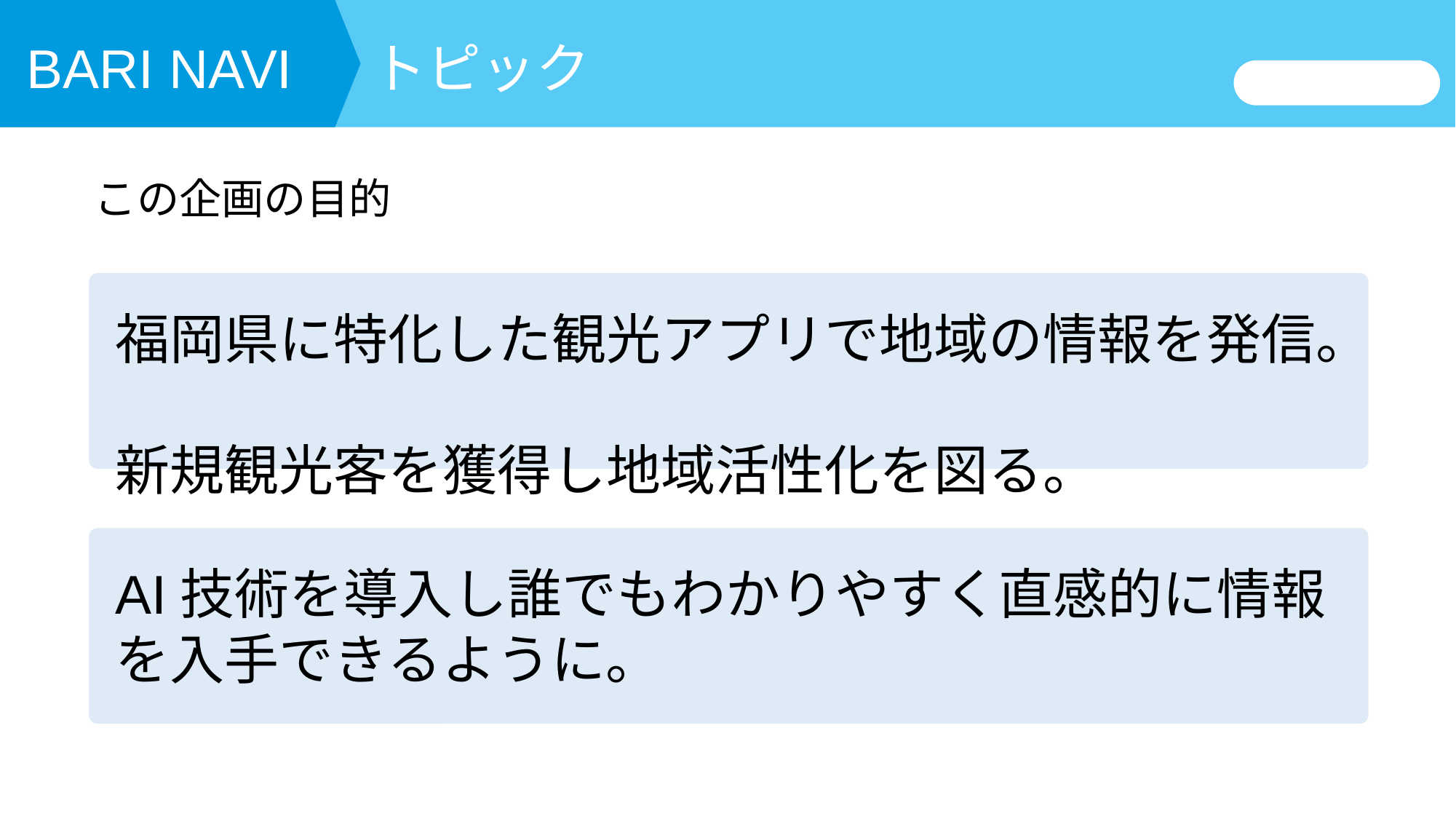

トピック
BARI NAVI

この企画の目的

福岡県に特化した観光アプリで地域の情報を発信。
新規観光客を獲得し地域活性化を図る。

AI技術を導入し誰でもわかりやすく直感的に情報を入手できるように。